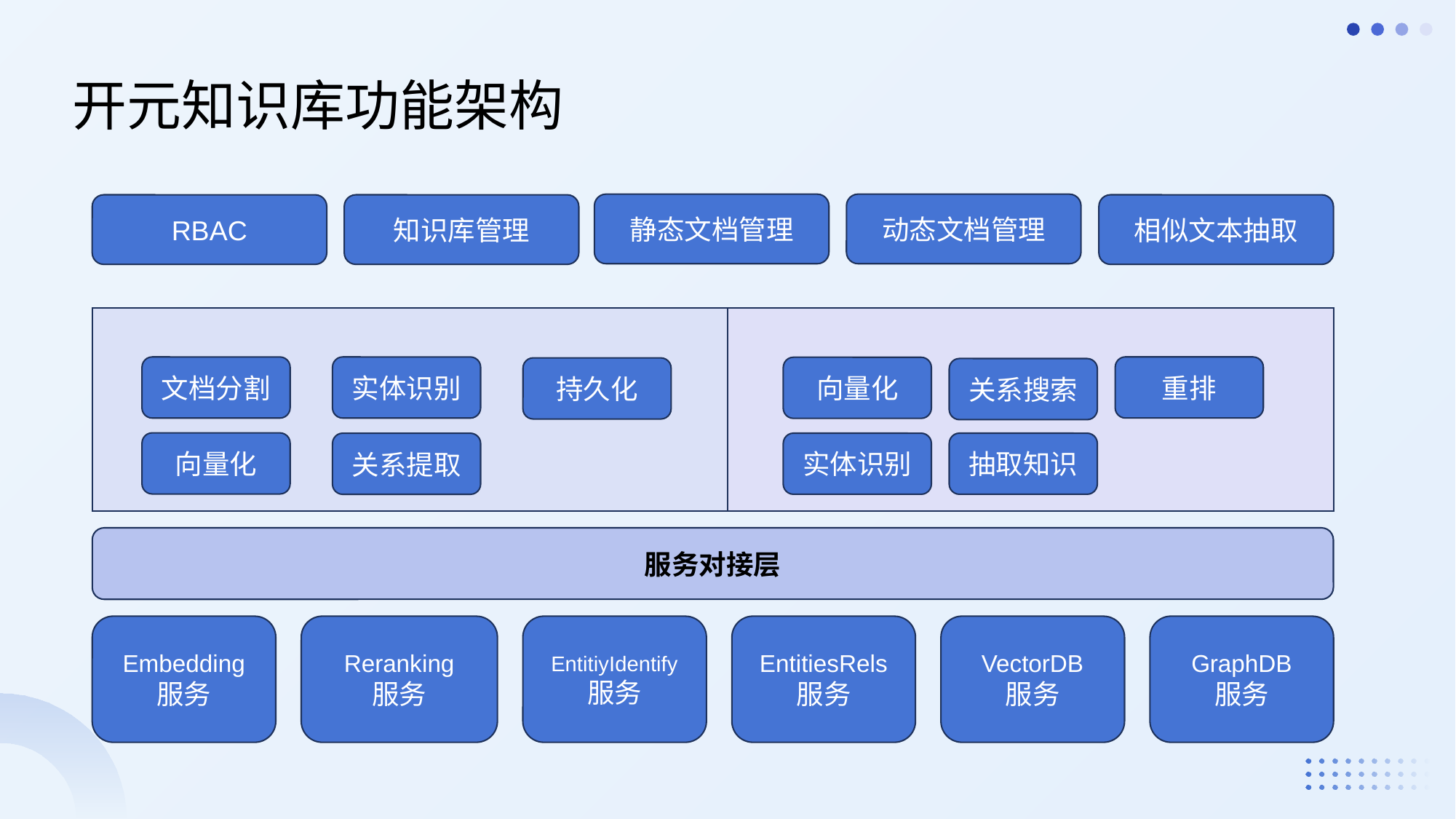

开元知识库功能架构
静态文档管理
动态文档管理
相似文本抽取
知识库管理
RBAC

重排
文档分割
实体识别
向量化
持久化
关系搜索
向量化
实体识别
抽取知识
关系提取
服务对接层
Reranking
服务
Embedding
服务
EntitiyIdentify
服务
EntitiesRels
服务
VectorDB
服务
GraphDB
服务